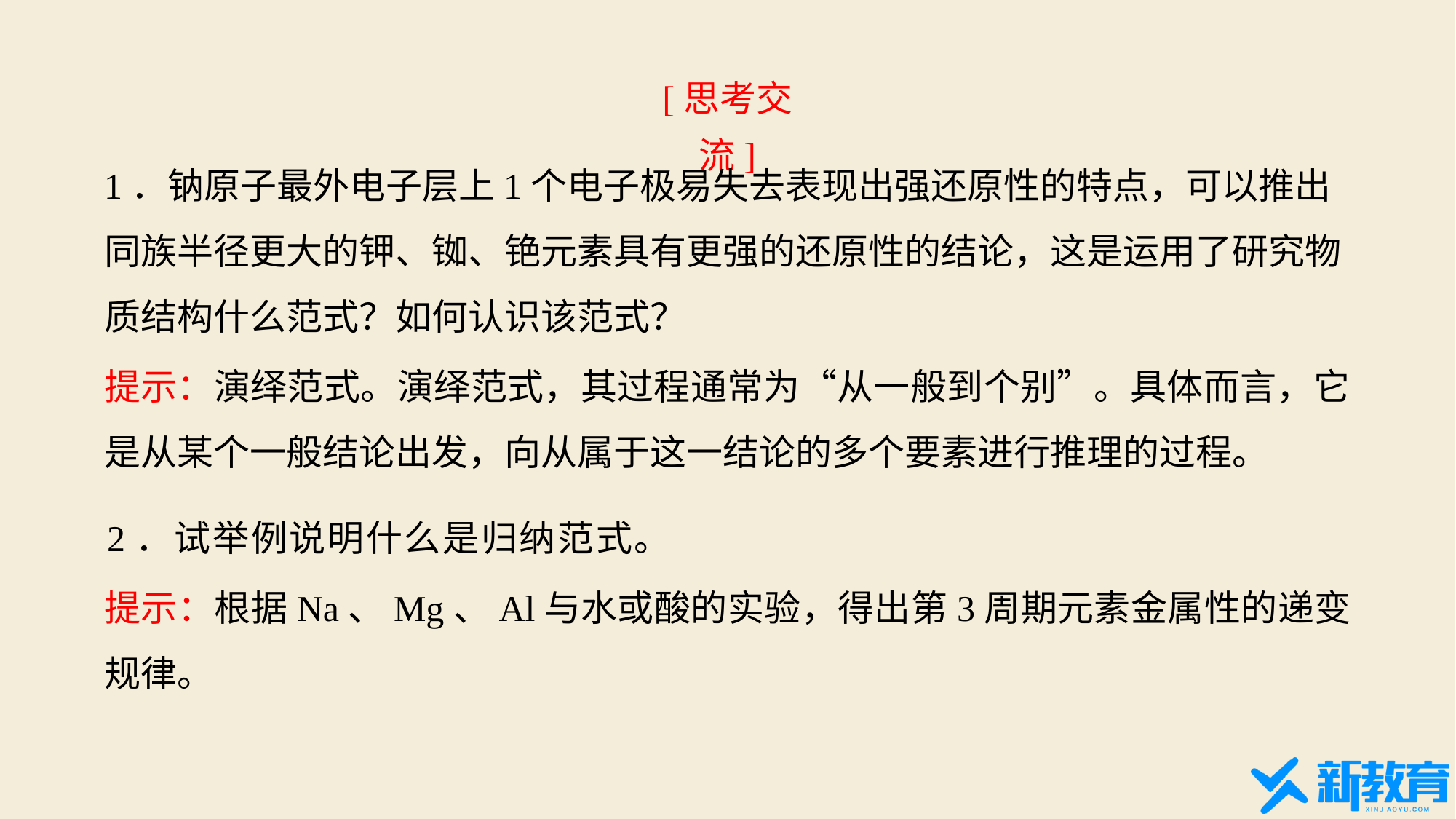

[思考交流]
1．钠原子最外电子层上1个电子极易失去表现出强还原性的特点，可以推出同族半径更大的钾、铷、铯元素具有更强的还原性的结论，这是运用了研究物质结构什么范式？如何认识该范式？
提示：演绎范式。演绎范式，其过程通常为“从一般到个别”。具体而言，它是从某个一般结论出发，向从属于这一结论的多个要素进行推理的过程。
2．试举例说明什么是归纳范式。
提示：根据Na、Mg、Al与水或酸的实验，得出第3周期元素金属性的递变规律。